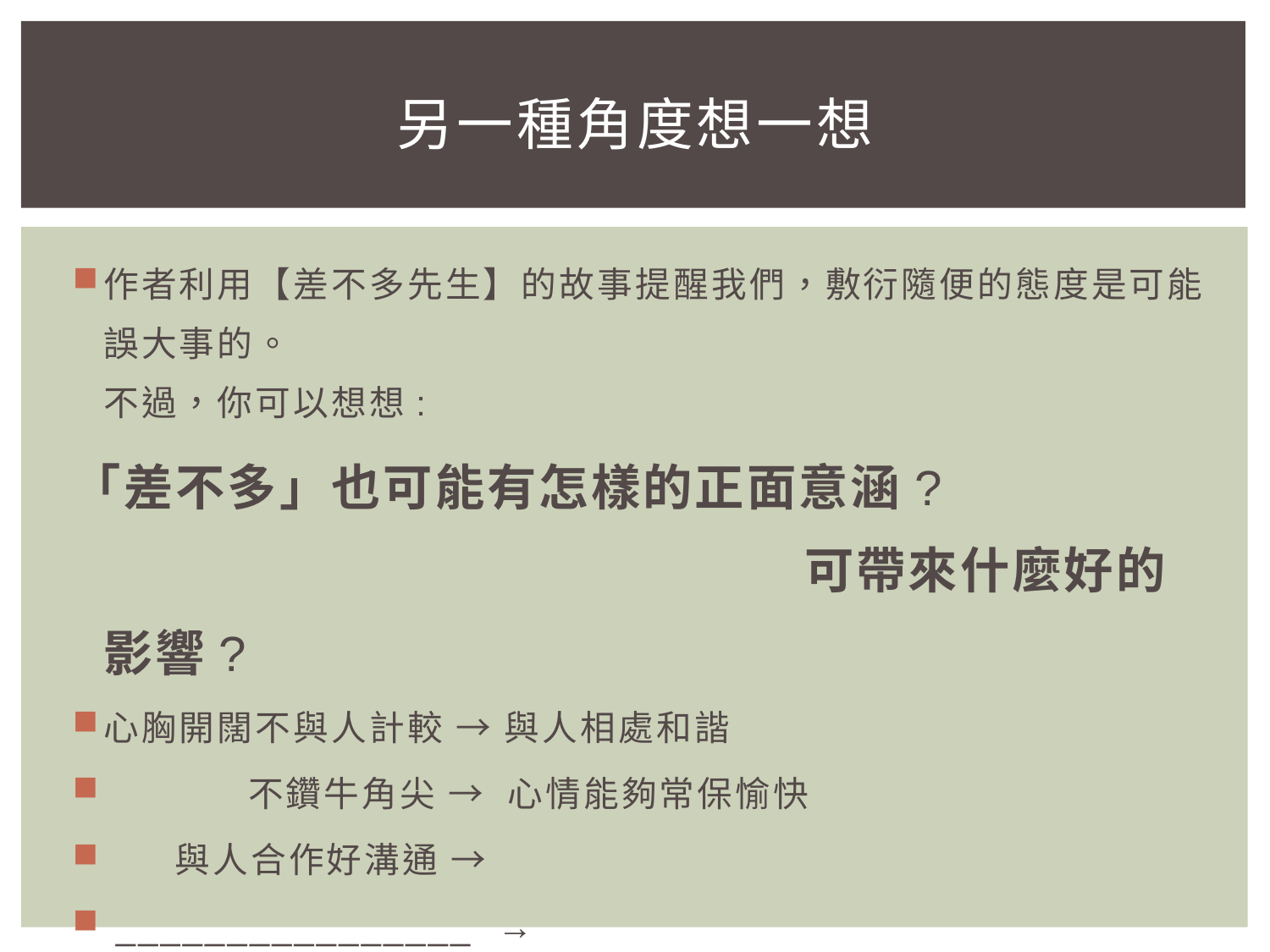

# 另一種角度想一想
作者利用【差不多先生】的故事提醒我們，敷衍隨便的態度是可能誤大事的。
不過，你可以想想:
「差不多」也可能有怎樣的正面意涵?
                                          可帶來什麼好的影響?
心胸開闊不與人計較 → 與人相處和諧
             不鑽牛角尖 →  心情能夠常保愉快
      與人合作好溝通 →
 ________________  →